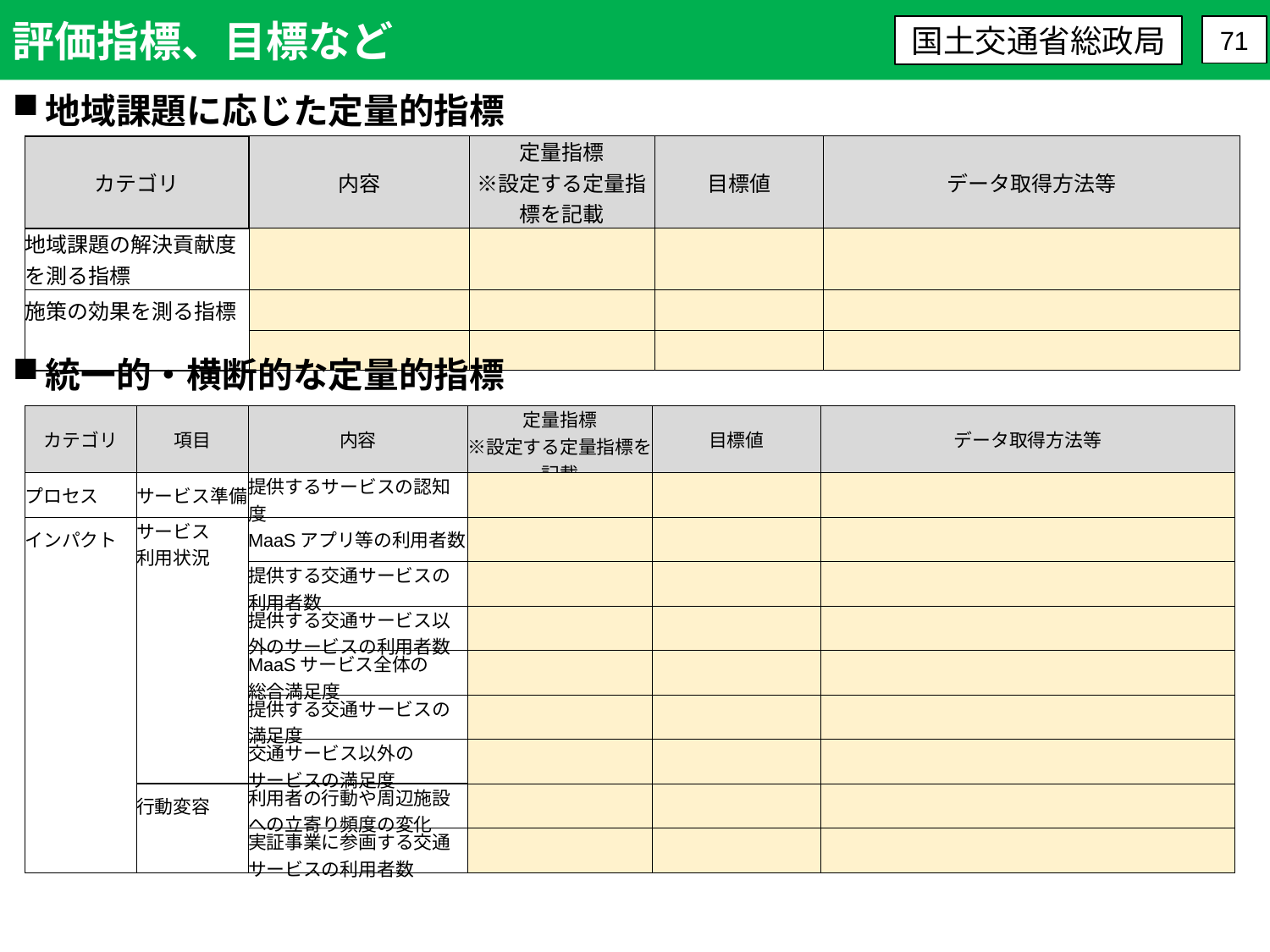

評価指標、目標など
国土交通省総政局
71
地域課題に応じた定量的指標
| カテゴリ | 内容 | 定量指標 ※設定する定量指標を記載 | 目標値 | データ取得方法等 |
| --- | --- | --- | --- | --- |
| 地域課題の解決貢献度を測る指標 |  |  |  |  |
| 施策の効果を測る指標 |  |  |  |  |
|  |  |  |  |  |
統一的・横断的な定量的指標
| カテゴリ | 項目 | 内容 | 定量指標 ※設定する定量指標を記載 | 目標値 | データ取得方法等 |
| --- | --- | --- | --- | --- | --- |
| プロセス | サービス準備 | 提供するサービスの認知度 |  |  |  |
| インパクト | サービス 利用状況 | MaaSアプリ等の利用者数 |  |  |  |
|  |  | 提供する交通サービスの 利用者数 |  |  |  |
|  |  | 提供する交通サービス以外のサービスの利用者数 |  |  |  |
|  |  | MaaSサービス全体の 総合満足度 |  |  |  |
|  |  | 提供する交通サービスの 満足度 |  |  |  |
|  |  | 交通サービス以外の サービスの満足度 |  |  |  |
|  | 行動変容 | 利用者の行動や周辺施設への立寄り頻度の変化 |  |  |  |
|  |  | 実証事業に参画する交通サービスの利用者数 |  |  |  |